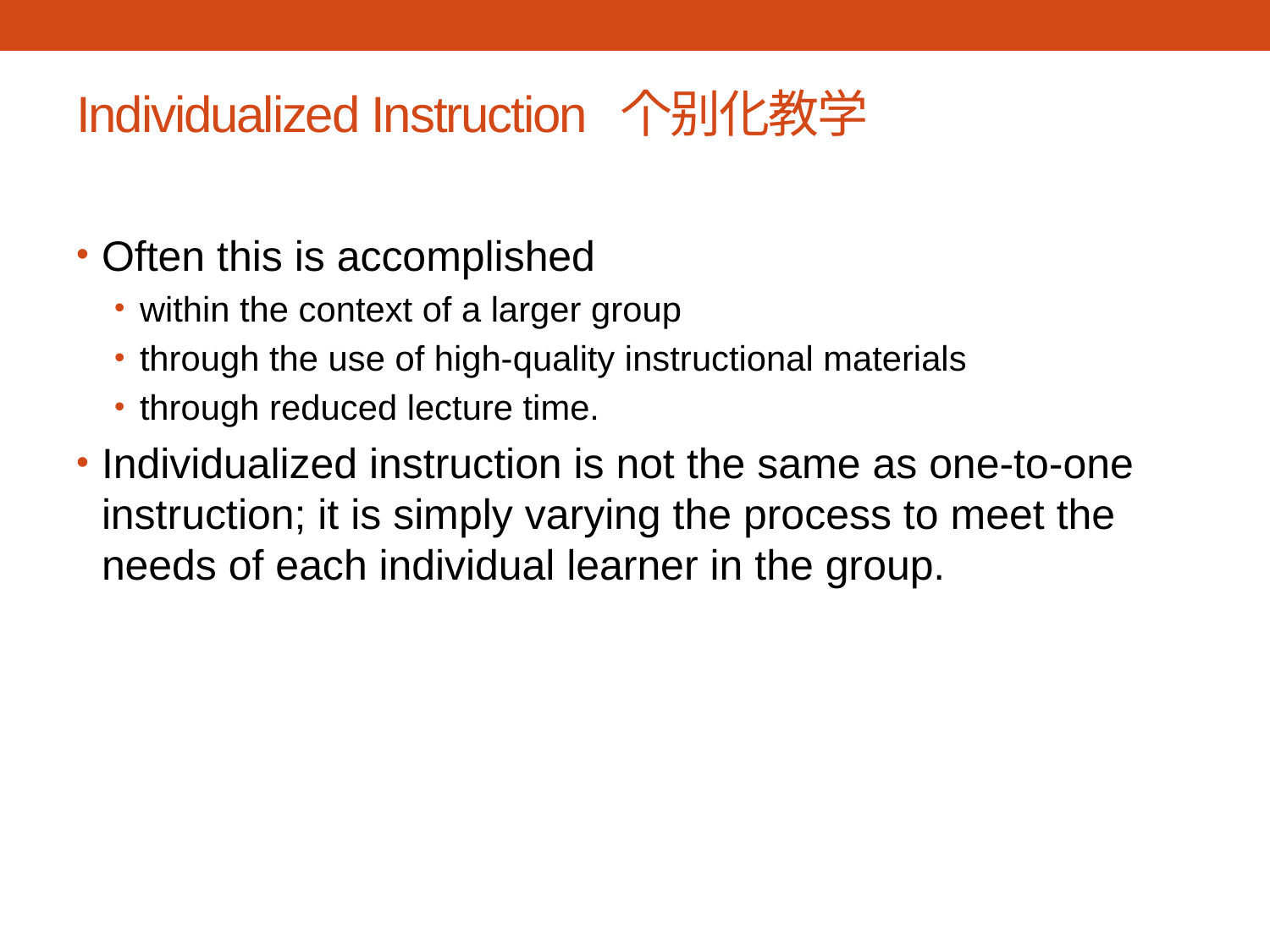

# Individualized Instruction  个别化教学
Often this is accomplished
within the context of a larger group
through the use of high-quality instructional materials
through reduced lecture time.
Individualized instruction is not the same as one-to-one instruction; it is simply varying the process to meet the needs of each individual learner in the group.